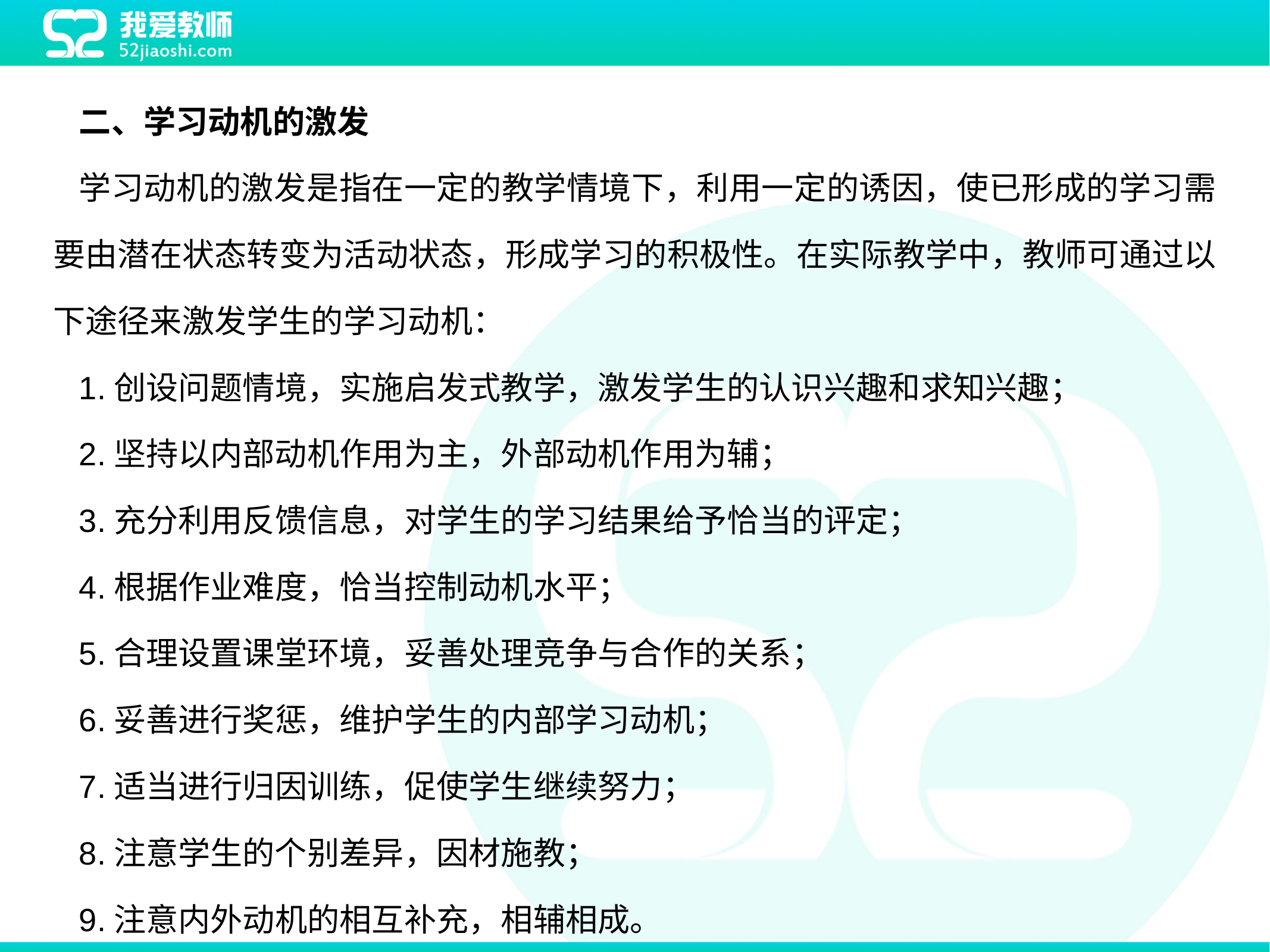

二、学习动机的激发
学习动机的激发是指在一定的教学情境下，利用一定的诱因，使已形成的学习需要由潜在状态转变为活动状态，形成学习的积极性。在实际教学中，教师可通过以下途径来激发学生的学习动机：
1.创设问题情境，实施启发式教学，激发学生的认识兴趣和求知兴趣；
2.坚持以内部动机作用为主，外部动机作用为辅；
3.充分利用反馈信息，对学生的学习结果给予恰当的评定；
4.根据作业难度，恰当控制动机水平；
5.合理设置课堂环境，妥善处理竞争与合作的关系；
6.妥善进行奖惩，维护学生的内部学习动机；
7.适当进行归因训练，促使学生继续努力；
8.注意学生的个别差异，因材施教；
9.注意内外动机的相互补充，相辅相成。